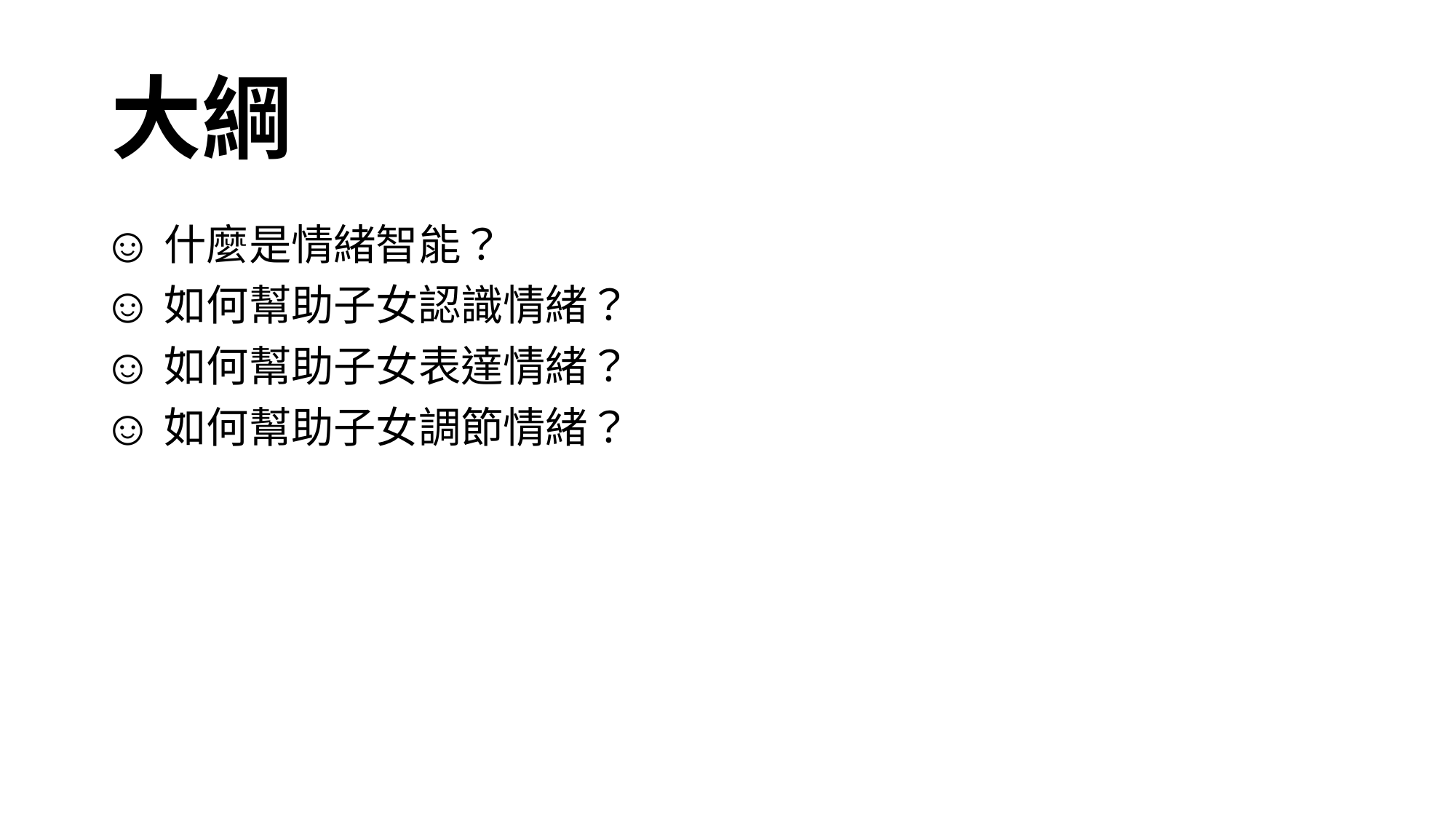

# 大綱
 什麼是情緒智能？
 如何幫助子女認識情緒？
 如何幫助子女表達情緒？
 如何幫助子女調節情緒？